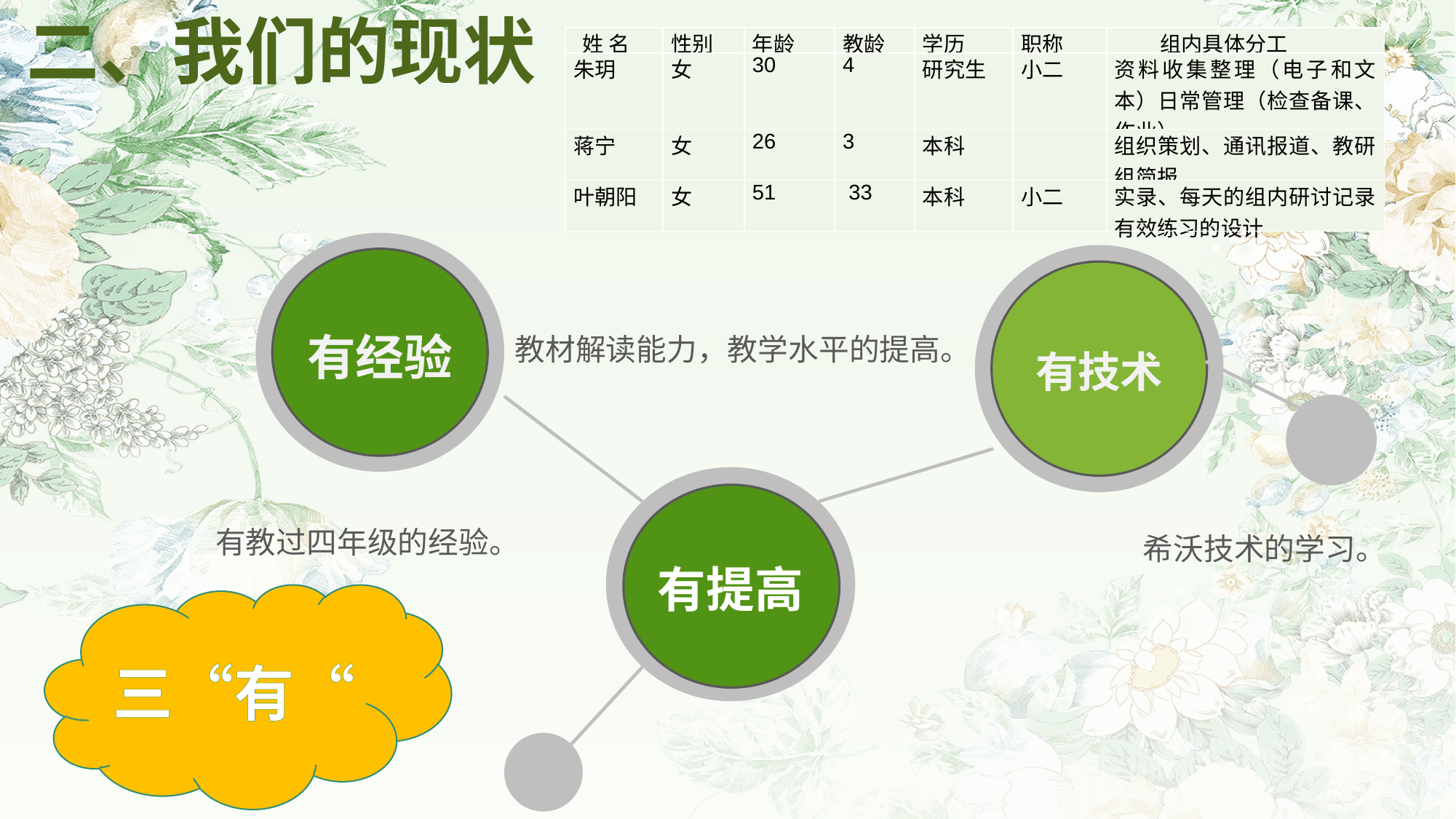

二、我们的现状
| 姓 名 | 性别 | 年龄 | 教龄 | 学历 | 职称 | 组内具体分工 |
| --- | --- | --- | --- | --- | --- | --- |
| 朱玥 | 女 | 30 | 4 | 研究生 | 小二 | 资料收集整理（电子和文本）日常管理（检查备课、作业） |
| 蒋宁 | 女 | 26 | 3 | 本科 |  | 组织策划、通讯报道、教研组简报 |
| 叶朝阳 | 女 | 51 | 33 | 本科 | 小二 | 实录、每天的组内研讨记录有效练习的设计 |

有经验

有技术
教材解读能力，教学水平的提高。

有提高
有教过四年级的经验。
希沃技术的学习。
三“有“